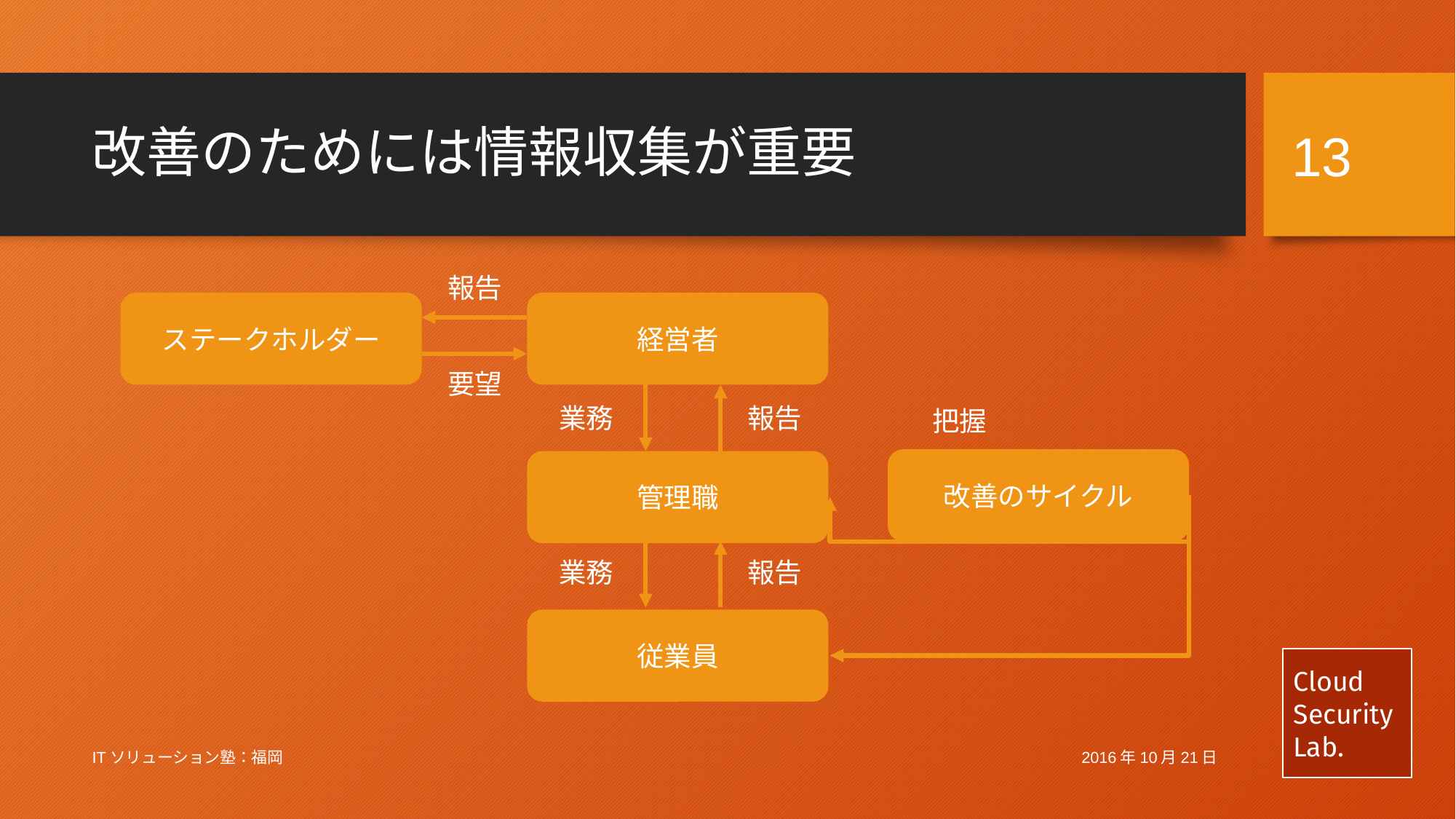

13
# 改善のためには情報収集が重要
報告
ステークホルダー
経営者
要望
業務
報告
把握
改善のサイクル
管理職
業務
報告
従業員
2016年10月21日
ITソリューション塾：福岡